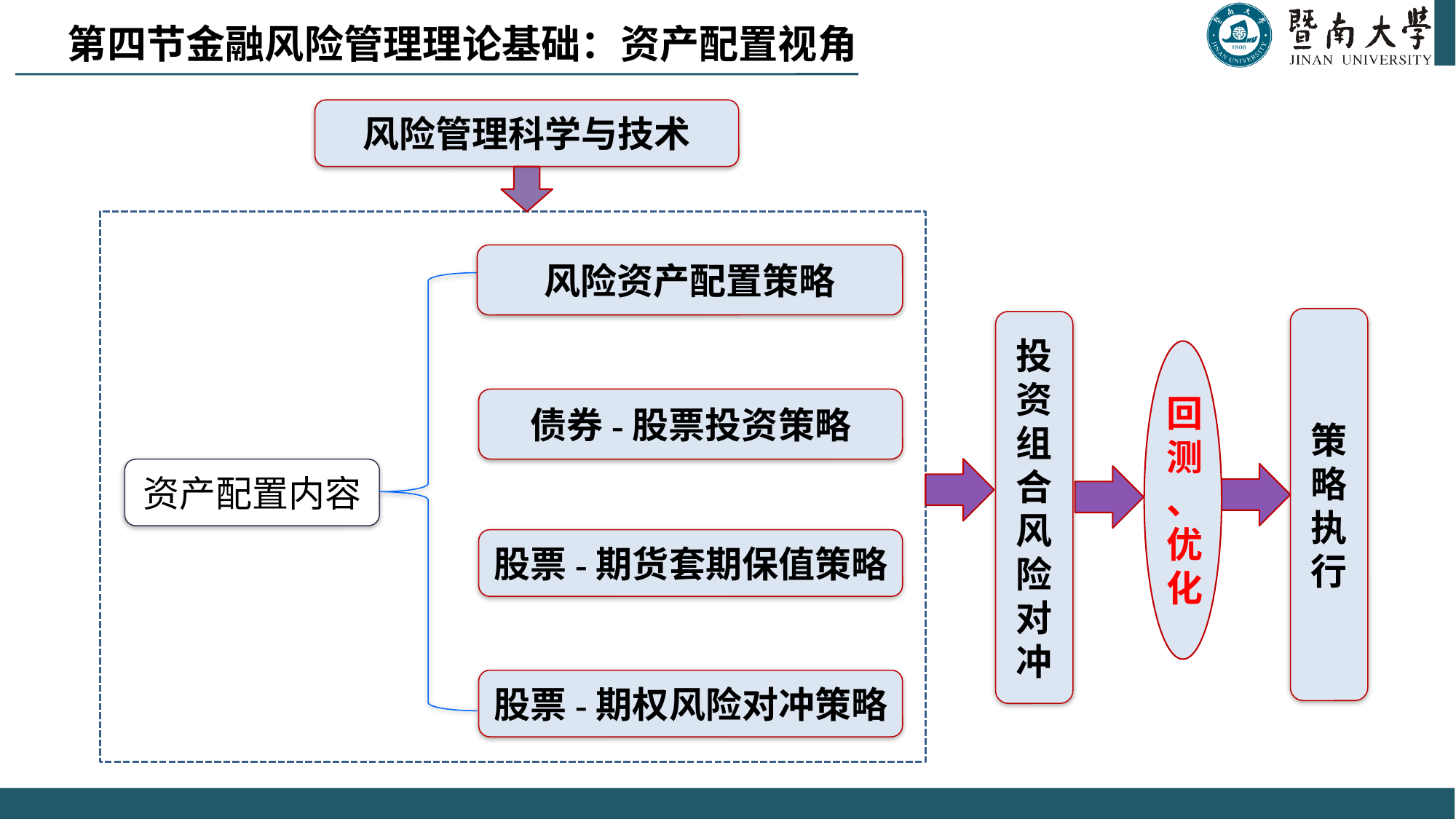

第四节金融风险管理理论基础：资产配置视角
风险管理科学与技术

风险资产配置策略
债券-股票投资策略
股票-期货套期保值策略

策略执行
投资组合风险对冲
回测、优化

资产配置内容

股票-期权风险对冲策略